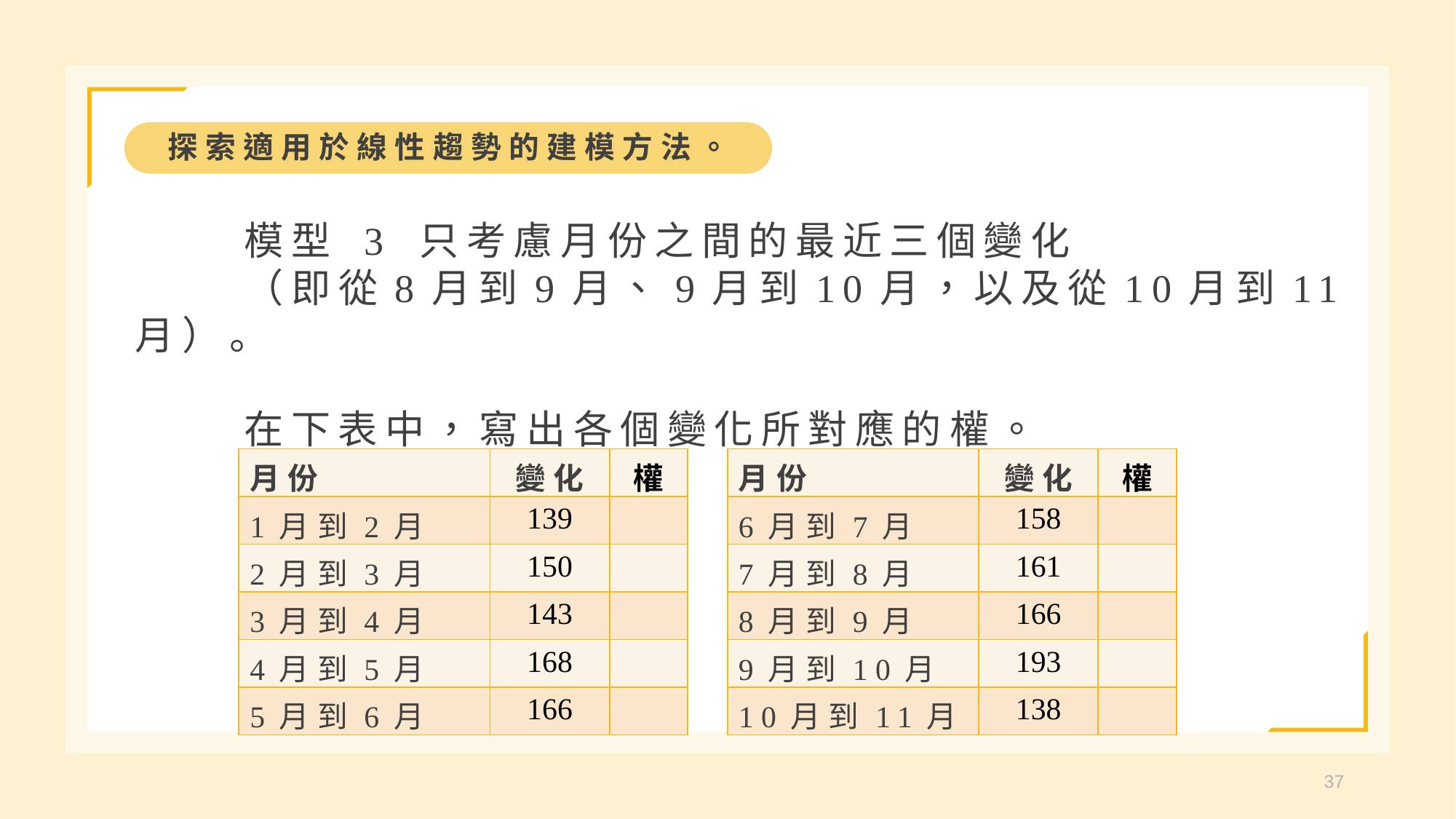

探索適用於線性趨勢的建模方法。
	模型 3 只考慮月份之間的最近三個變化
	（即從8月到9月、9月到10月，以及從10月到11月）。

	在下表中，寫出各個變化所對應的權。
| 月份 | 變化 | 權 |
| --- | --- | --- |
| 1月到2月 | 139 |  |
| 2月到3月 | 150 |  |
| 3月到4月 | 143 |  |
| 4月到5月 | 168 |  |
| 5月到6月 | 166 |  |
| 月份 | 變化 | 權 |
| --- | --- | --- |
| 6月到7月 | 158 |  |
| 7月到8月 | 161 |  |
| 8月到9月 | 166 |  |
| 9月到10月 | 193 |  |
| 10月到11月 | 138 |  |
37